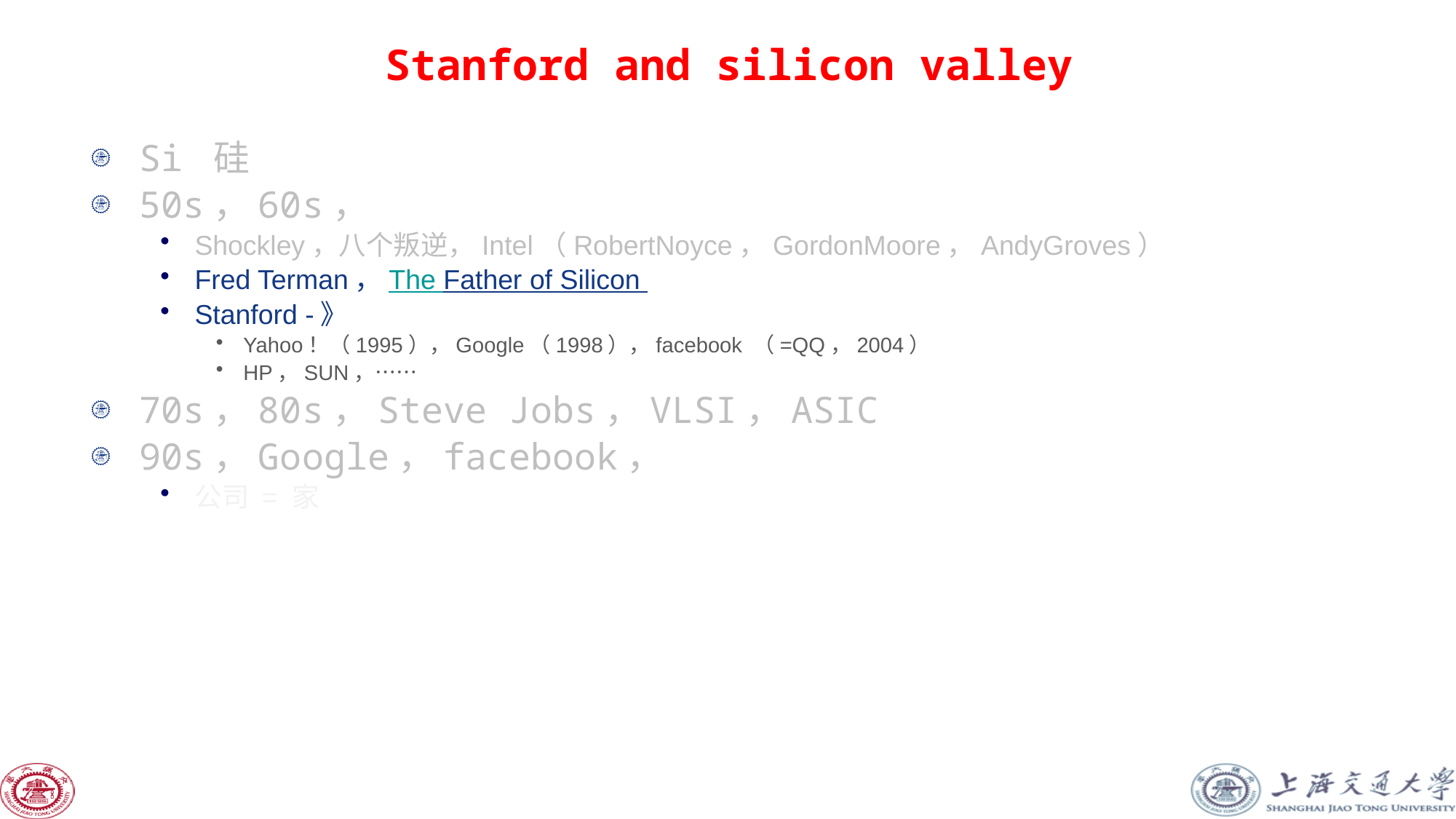

# Stanford and silicon valley
Si 硅
50s，60s，
Shockley，八个叛逆，Intel（RobertNoyce，GordonMoore，AndyGroves）
Fred Terman，The Father of Silicon
Stanford -》
Yahoo！（1995），Google（1998），facebook （=QQ，2004）
HP，SUN，……
70s，80s，Steve Jobs，VLSI，ASIC
90s，Google，facebook，
公司 = 家